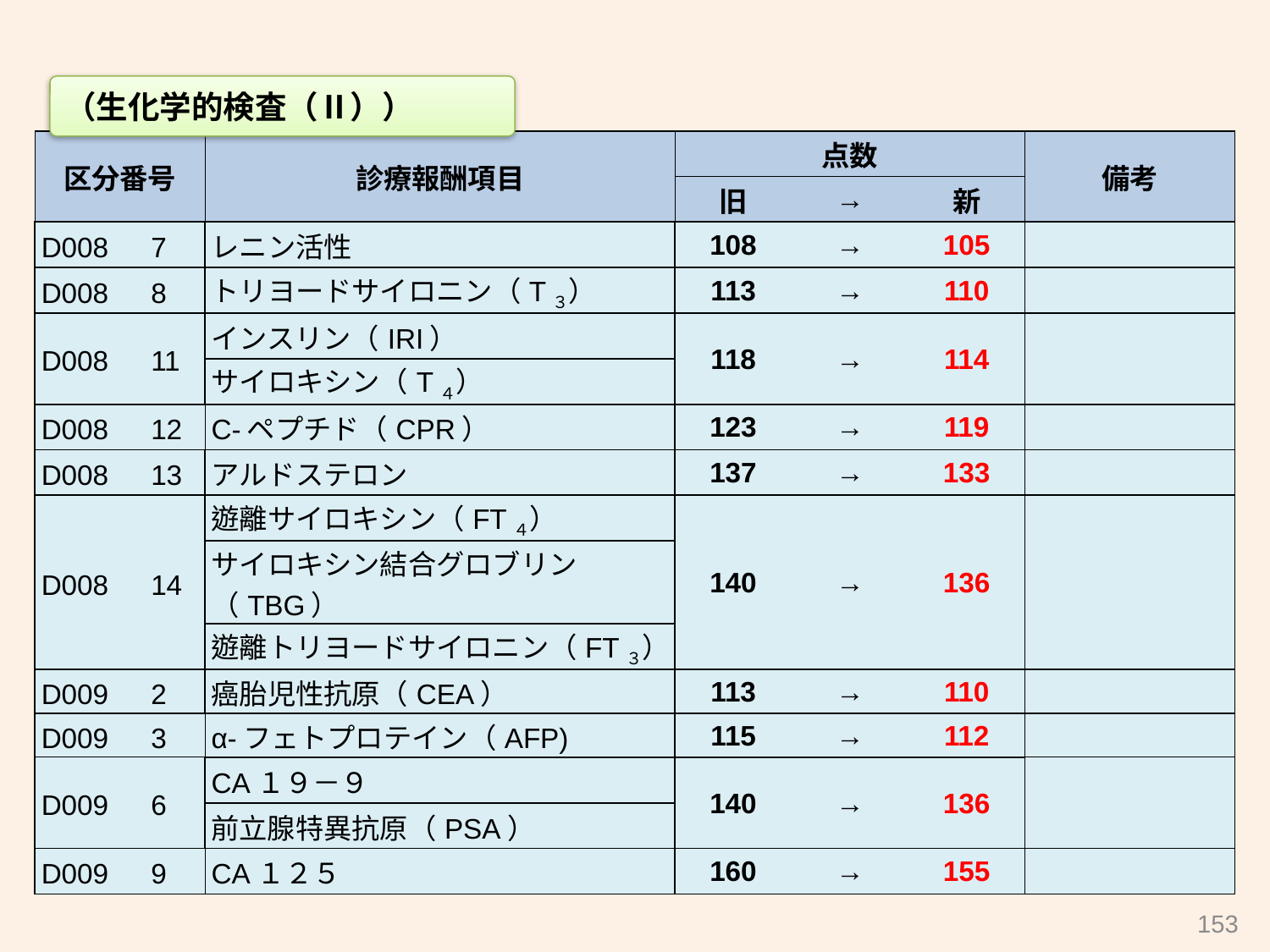

（生化学的検査（Ⅱ））
| 区分番号 | 診療報酬項目 | 点数 |  |  | 備考 |
| --- | --- | --- | --- | --- | --- |
|  |  | 旧 | → | 新 |  |
| D008　7 | レニン活性 | 108 | → | 105 |  |
| D008　8 | トリヨードサイロニン（T３） | 113 | → | 110 |  |
| D008　11 | インスリン（IRI） | 118 | → | 114 |  |
|  | サイロキシン（T４） |  |  |  |  |
| D008　12 | C-ペプチド（CPR） | 123 | → | 119 |  |
| D008　13 | アルドステロン | 137 | → | 133 |  |
| D008　14 | 遊離サイロキシン（FT４） | 140 | → | 136 |  |
|  | サイロキシン結合グロブリン （TBG） |  |  |  |  |
|  | 遊離トリヨードサイロニン（FT３） |  |  |  |  |
| D009　2 | 癌胎児性抗原（CEA） | 113 | → | 110 |  |
| D009　3 | α-フェトプロテイン（AFP) | 115 | → | 112 |  |
| D009　6 | CA１９－９ | 140 | → | 136 |  |
|  | 前立腺特異抗原（PSA） |  |  |  |  |
| D009　9 | CA１２５ | 160 | → | 155 |  |
153